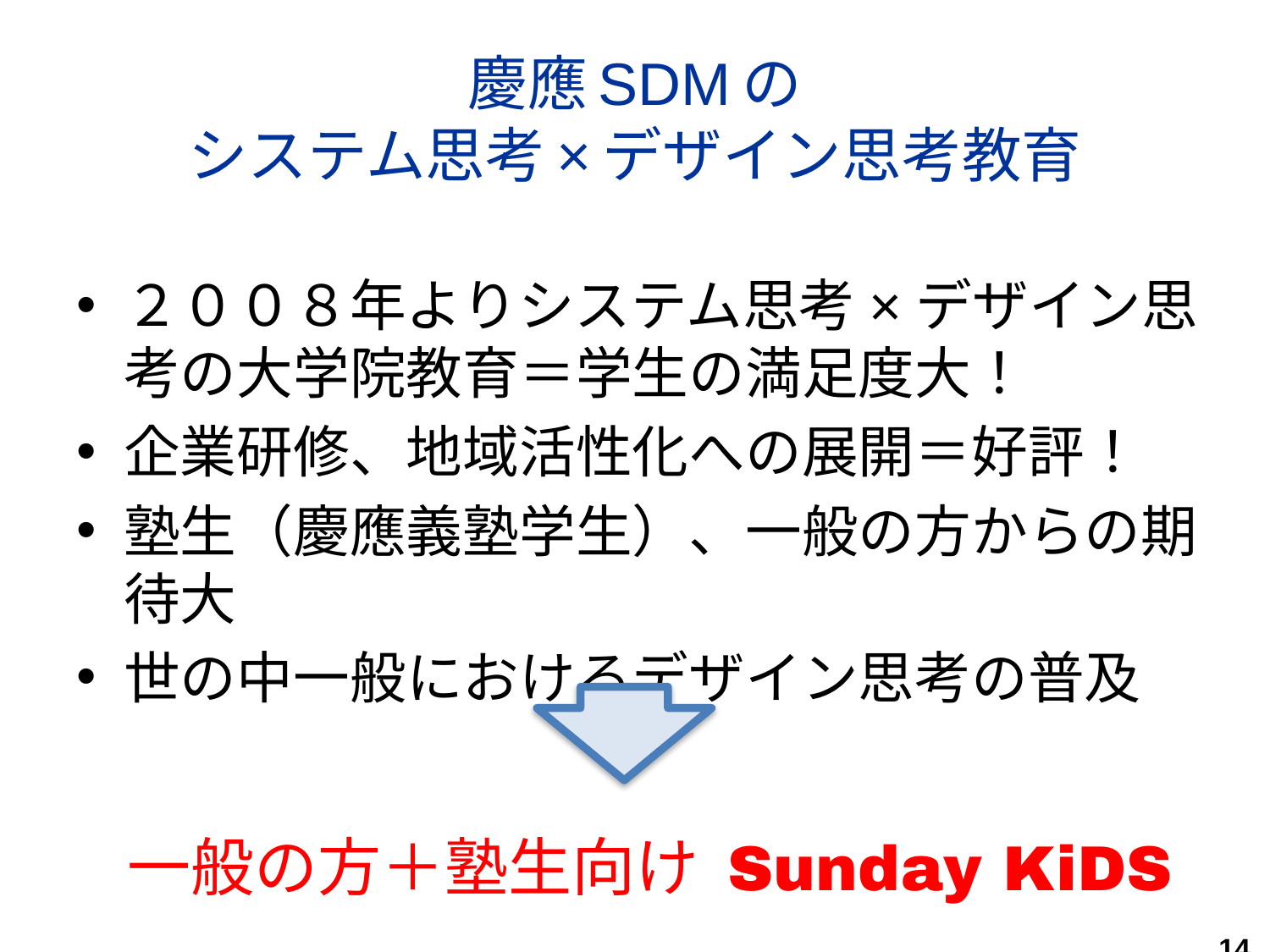

# 慶應SDMの システム思考×デザイン思考教育
２００８年よりシステム思考×デザイン思考の大学院教育＝学生の満足度大！
企業研修、地域活性化への展開＝好評！
塾生（慶應義塾学生）、一般の方からの期待大
世の中一般におけるデザイン思考の普及

一般の方＋塾生向け Sunday KiDS
14